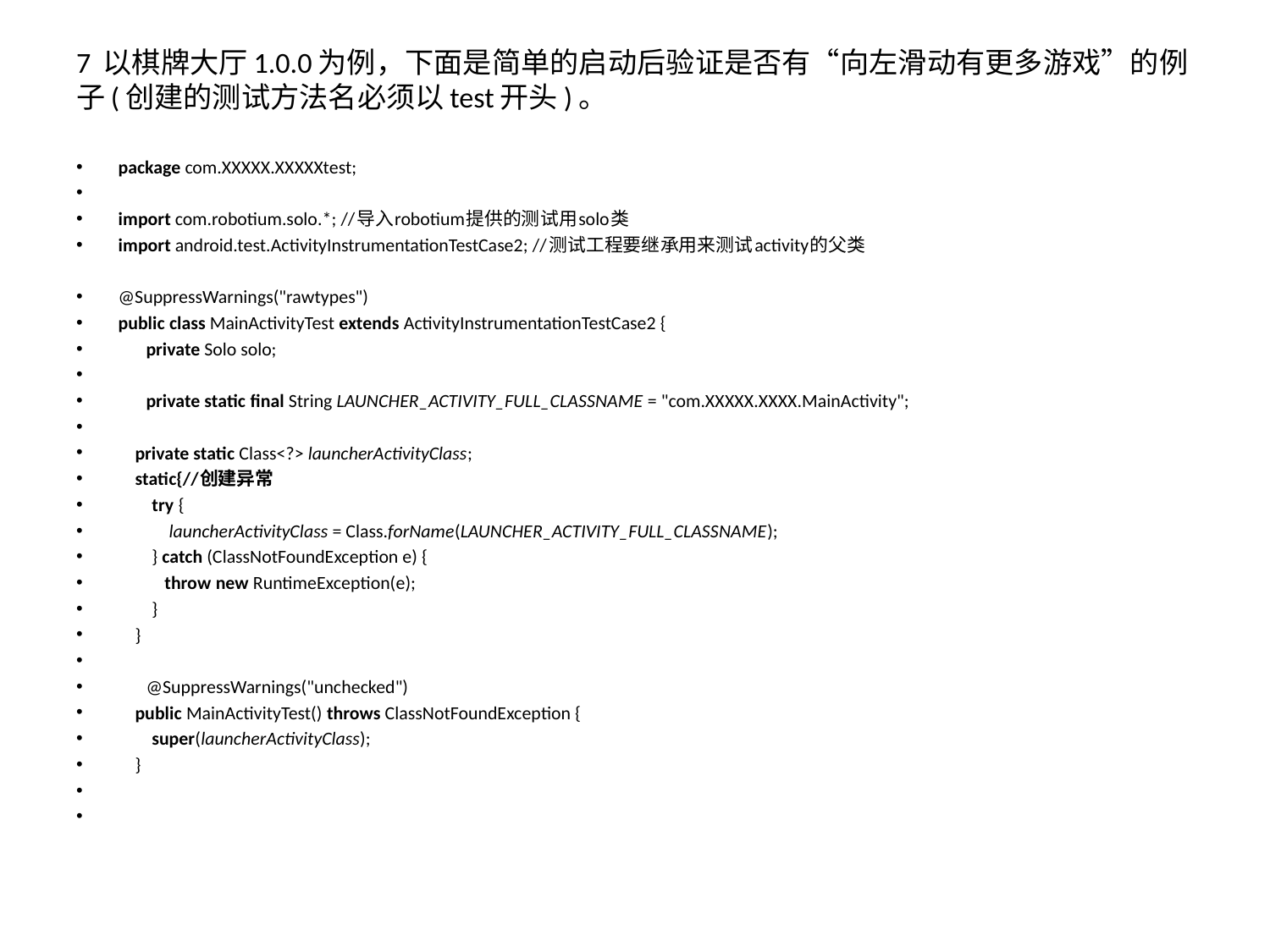

# 7 以棋牌大厅1.0.0为例，下面是简单的启动后验证是否有“向左滑动有更多游戏”的例子(创建的测试方法名必须以test开头)。
package com.XXXXX.XXXXXtest;

import com.robotium.solo.*; //导入robotium提供的测试用solo类
import android.test.ActivityInstrumentationTestCase2; //测试工程要继承用来测试activity的父类

@SuppressWarnings("rawtypes")
public class MainActivityTest extends ActivityInstrumentationTestCase2 {
  	private Solo solo;

  	private static final String LAUNCHER_ACTIVITY_FULL_CLASSNAME = "com.XXXXX.XXXX.MainActivity";

    private static Class<?> launcherActivityClass;
    static{//创建异常
        try {
            launcherActivityClass = Class.forName(LAUNCHER_ACTIVITY_FULL_CLASSNAME);
        } catch (ClassNotFoundException e) {
           throw new RuntimeException(e);
        }
    }

  	@SuppressWarnings("unchecked")
    public MainActivityTest() throws ClassNotFoundException {
        super(launcherActivityClass);
    }